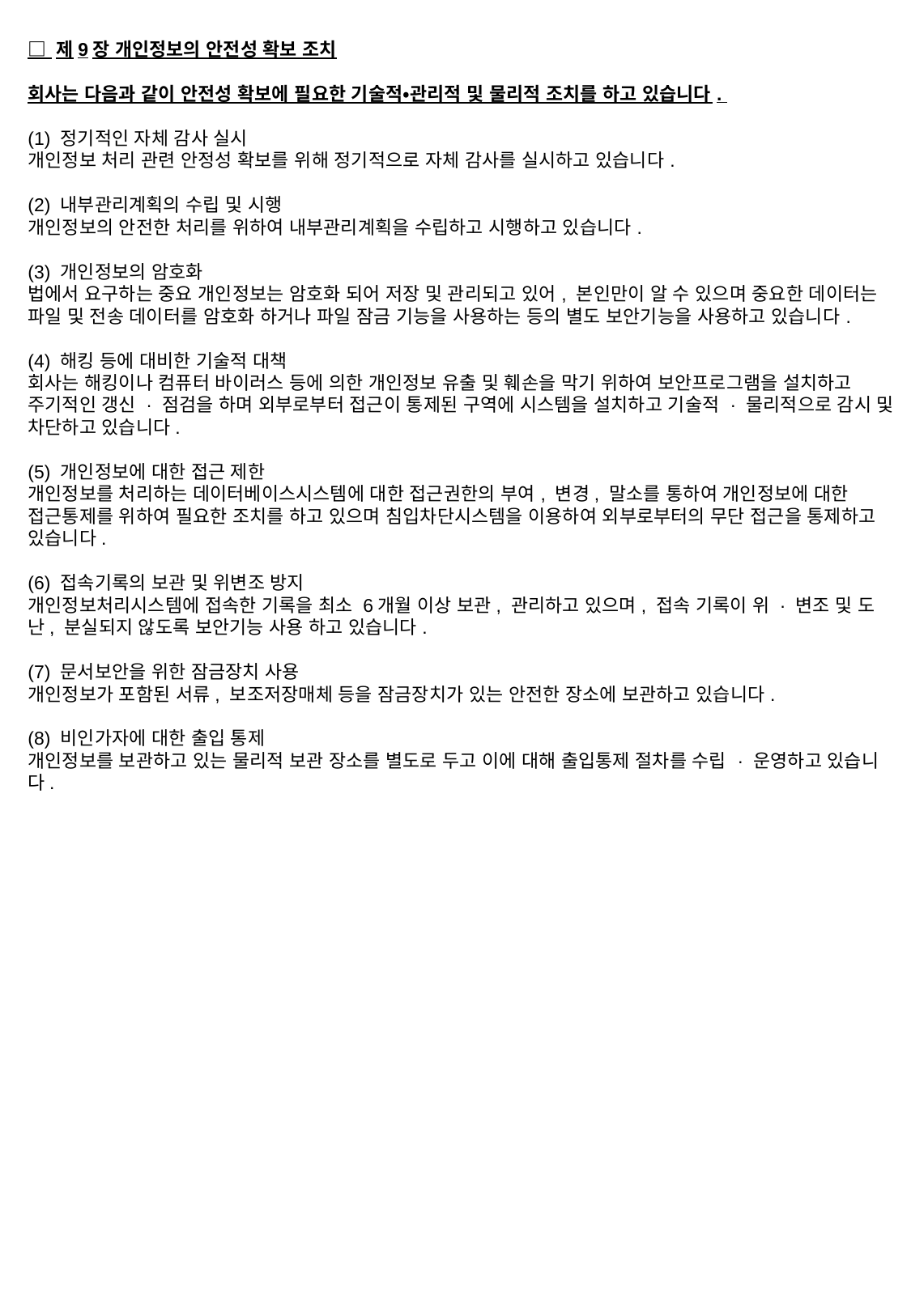

□ 제9장 개인정보의 안전성 확보 조치

회사는 다음과 같이 안전성 확보에 필요한 기술적•관리적 및 물리적 조치를 하고 있습니다.

(1) 정기적인 자체 감사 실시
개인정보 처리 관련 안정성 확보를 위해 정기적으로 자체 감사를 실시하고 있습니다.

(2) 내부관리계획의 수립 및 시행
개인정보의 안전한 처리를 위하여 내부관리계획을 수립하고 시행하고 있습니다.

(3) 개인정보의 암호화
법에서 요구하는 중요 개인정보는 암호화 되어 저장 및 관리되고 있어, 본인만이 알 수 있으며 중요한 데이터는 파일 및 전송 데이터를 암호화 하거나 파일 잠금 기능을 사용하는 등의 별도 보안기능을 사용하고 있습니다.

(4) 해킹 등에 대비한 기술적 대책
회사는 해킹이나 컴퓨터 바이러스 등에 의한 개인정보 유출 및 훼손을 막기 위하여 보안프로그램을 설치하고 주기적인 갱신 · 점검을 하며 외부로부터 접근이 통제된 구역에 시스템을 설치하고 기술적 · 물리적으로 감시 및 차단하고 있습니다.

(5) 개인정보에 대한 접근 제한
개인정보를 처리하는 데이터베이스시스템에 대한 접근권한의 부여, 변경, 말소를 통하여 개인정보에 대한 접근통제를 위하여 필요한 조치를 하고 있으며 침입차단시스템을 이용하여 외부로부터의 무단 접근을 통제하고 있습니다.

(6) 접속기록의 보관 및 위변조 방지
개인정보처리시스템에 접속한 기록을 최소 6개월 이상 보관, 관리하고 있으며, 접속 기록이 위 · 변조 및 도난, 분실되지 않도록 보안기능 사용 하고 있습니다.

(7) 문서보안을 위한 잠금장치 사용
개인정보가 포함된 서류, 보조저장매체 등을 잠금장치가 있는 안전한 장소에 보관하고 있습니다.

(8) 비인가자에 대한 출입 통제
개인정보를 보관하고 있는 물리적 보관 장소를 별도로 두고 이에 대해 출입통제 절차를 수립 · 운영하고 있습니다.